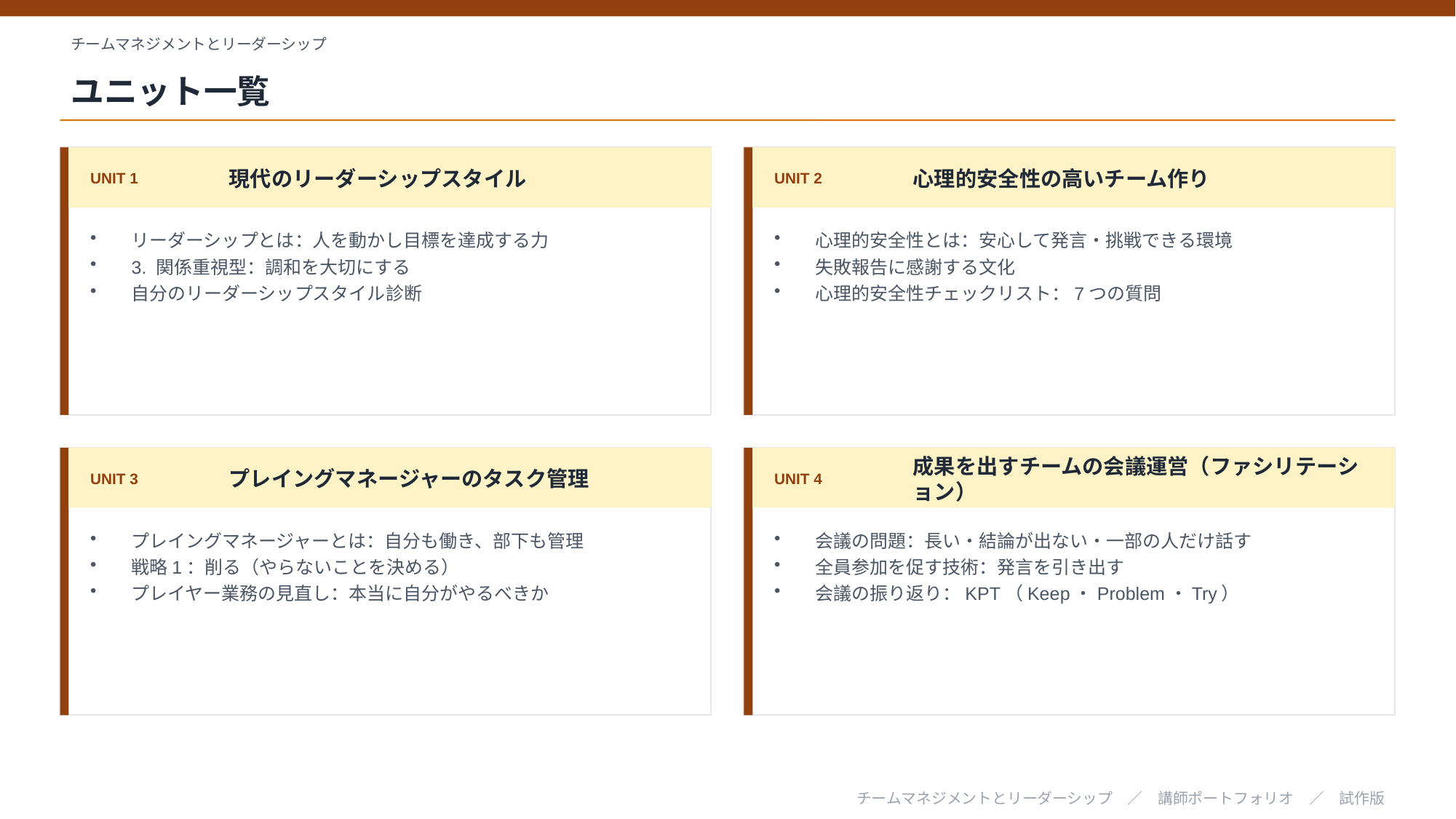

チームマネジメントとリーダーシップ
ユニット一覧

UNIT 1
現代のリーダーシップスタイル
UNIT 2
心理的安全性の高いチーム作り
リーダーシップとは：人を動かし目標を達成する力
3. 関係重視型：調和を大切にする
自分のリーダーシップスタイル診断
心理的安全性とは：安心して発言・挑戦できる環境
失敗報告に感謝する文化
心理的安全性チェックリスト：7つの質問

UNIT 3
プレイングマネージャーのタスク管理
UNIT 4
成果を出すチームの会議運営（ファシリテーション）
プレイングマネージャーとは：自分も働き、部下も管理
戦略1：削る（やらないことを決める）
プレイヤー業務の見直し：本当に自分がやるべきか
会議の問題：長い・結論が出ない・一部の人だけ話す
全員参加を促す技術：発言を引き出す
会議の振り返り：KPT（Keep・Problem・Try）
チームマネジメントとリーダーシップ　／　講師ポートフォリオ　／　試作版